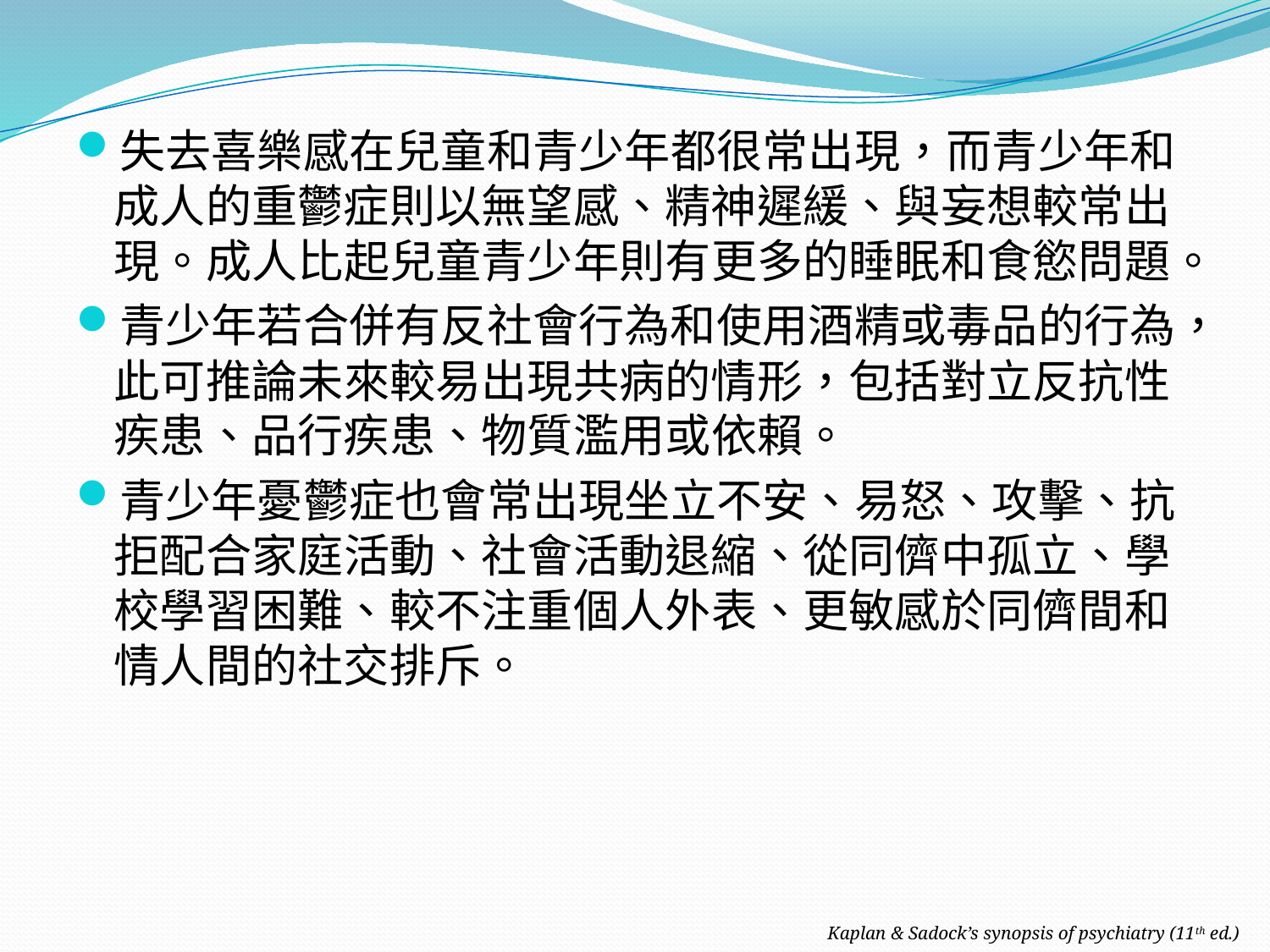

失去喜樂感在兒童和青少年都很常出現，而青少年和成人的重鬱症則以無望感、精神遲緩、與妄想較常出現。成人比起兒童青少年則有更多的睡眠和食慾問題。
青少年若合併有反社會行為和使用酒精或毒品的行為，此可推論未來較易出現共病的情形，包括對立反抗性疾患、品行疾患、物質濫用或依賴。
青少年憂鬱症也會常出現坐立不安、易怒、攻擊、抗拒配合家庭活動、社會活動退縮、從同儕中孤立、學校學習困難、較不注重個人外表、更敏感於同儕間和情人間的社交排斥。
Kaplan & Sadock’s synopsis of psychiatry (11th ed.)